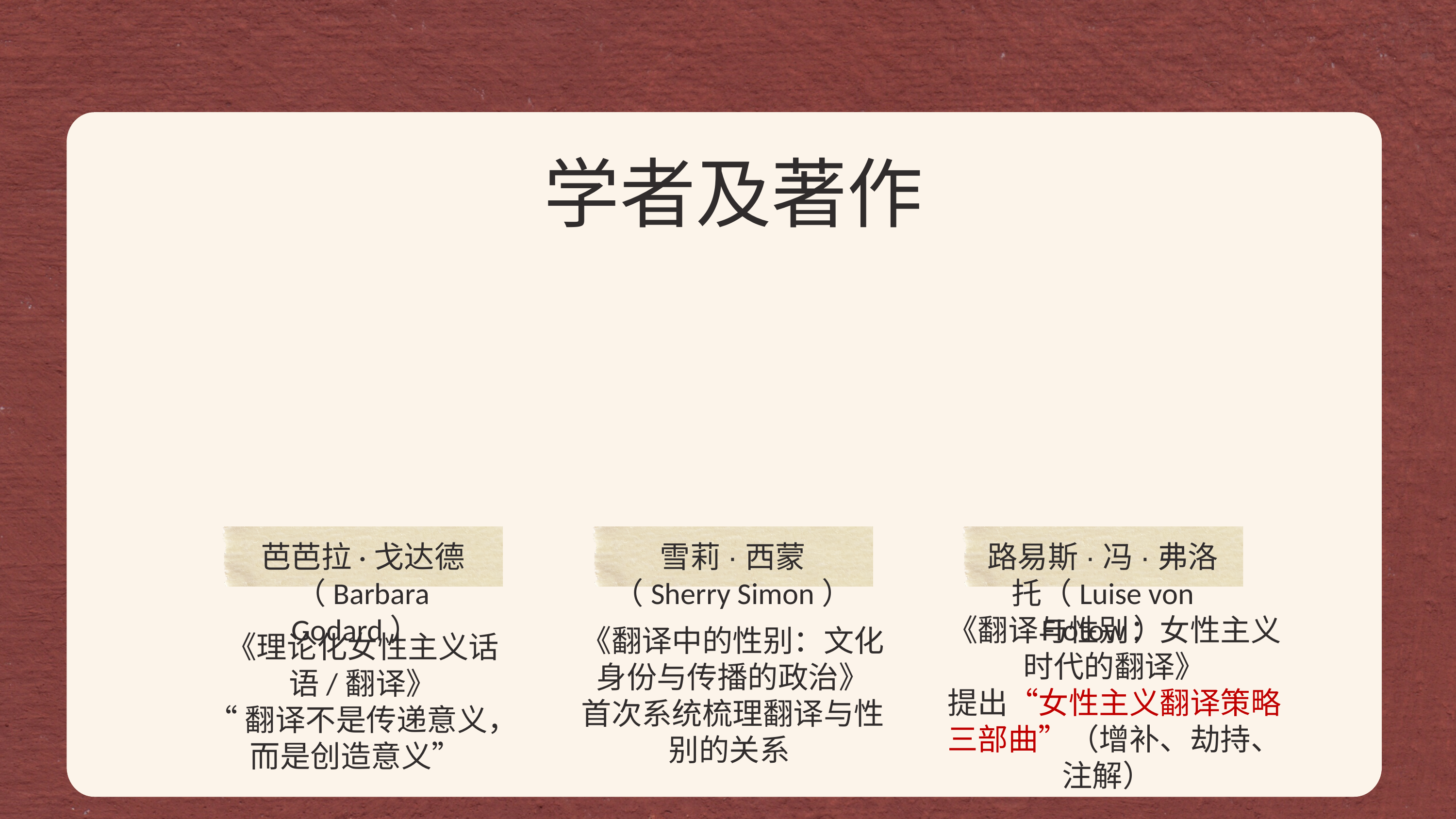

学者及著作

芭芭拉·戈达德（Barbara Godard）
雪莉·西蒙
（Sherry Simon）
路易斯·冯·弗洛托（Luise von Flotow）
《翻译与性别：女性主义时代的翻译》
提出“女性主义翻译策略三部曲”（增补、劫持、注解）
《翻译中的性别：文化身份与传播的政治》
首次系统梳理翻译与性别的关系
《理论化女性主义话语/翻译》
“翻译不是传递意义，而是创造意义”